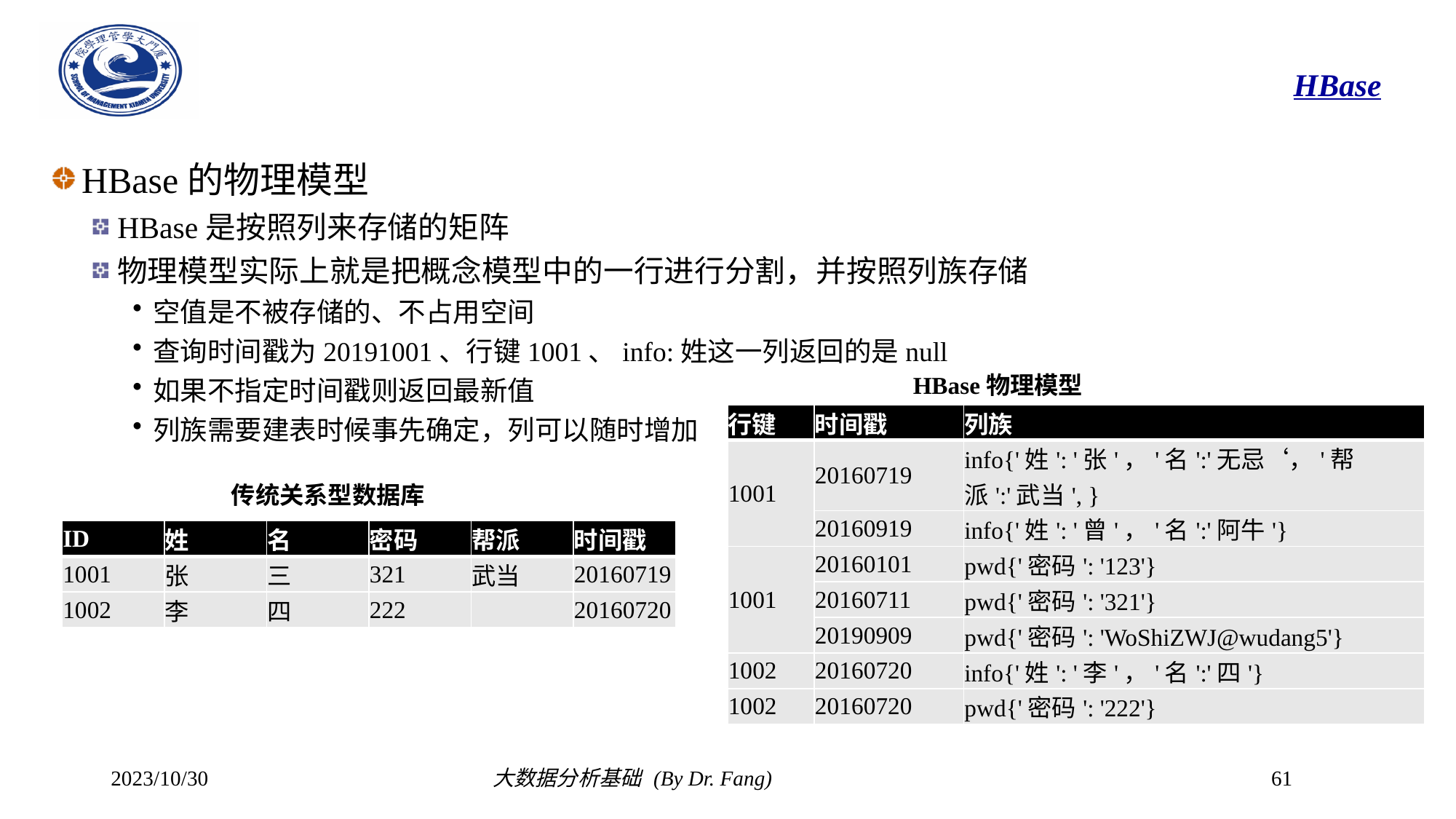

# HBase
HBase的物理模型
HBase是按照列来存储的矩阵
物理模型实际上就是把概念模型中的一行进行分割，并按照列族存储
空值是不被存储的、不占用空间
查询时间戳为20191001、行键1001、info:姓这一列返回的是null
如果不指定时间戳则返回最新值
列族需要建表时候事先确定，列可以随时增加
HBase物理模型
| 行键 | 时间戳 | 列族 |
| --- | --- | --- |
| 1001 | 20160719 | info{'姓': '张'，'名':'无忌‘，'帮派':'武当', } |
|  | 20160919 | info{'姓': '曾'，'名':'阿牛'} |
| 1001 | 20160101 | pwd{'密码': '123'} |
|  | 20160711 | pwd{'密码': '321'} |
|  | 20190909 | pwd{'密码': 'WoShiZWJ@wudang5'} |
| 1002 | 20160720 | info{'姓': '李'，'名':'四'} |
| 1002 | 20160720 | pwd{'密码': '222'} |
传统关系型数据库
| ID | 姓 | 名 | 密码 | 帮派 | 时间戳 |
| --- | --- | --- | --- | --- | --- |
| 1001 | 张 | 三 | 321 | 武当 | 20160719 |
| 1002 | 李 | 四 | 222 |  | 20160720 |
2023/10/30
大数据分析基础 (By Dr. Fang)
61